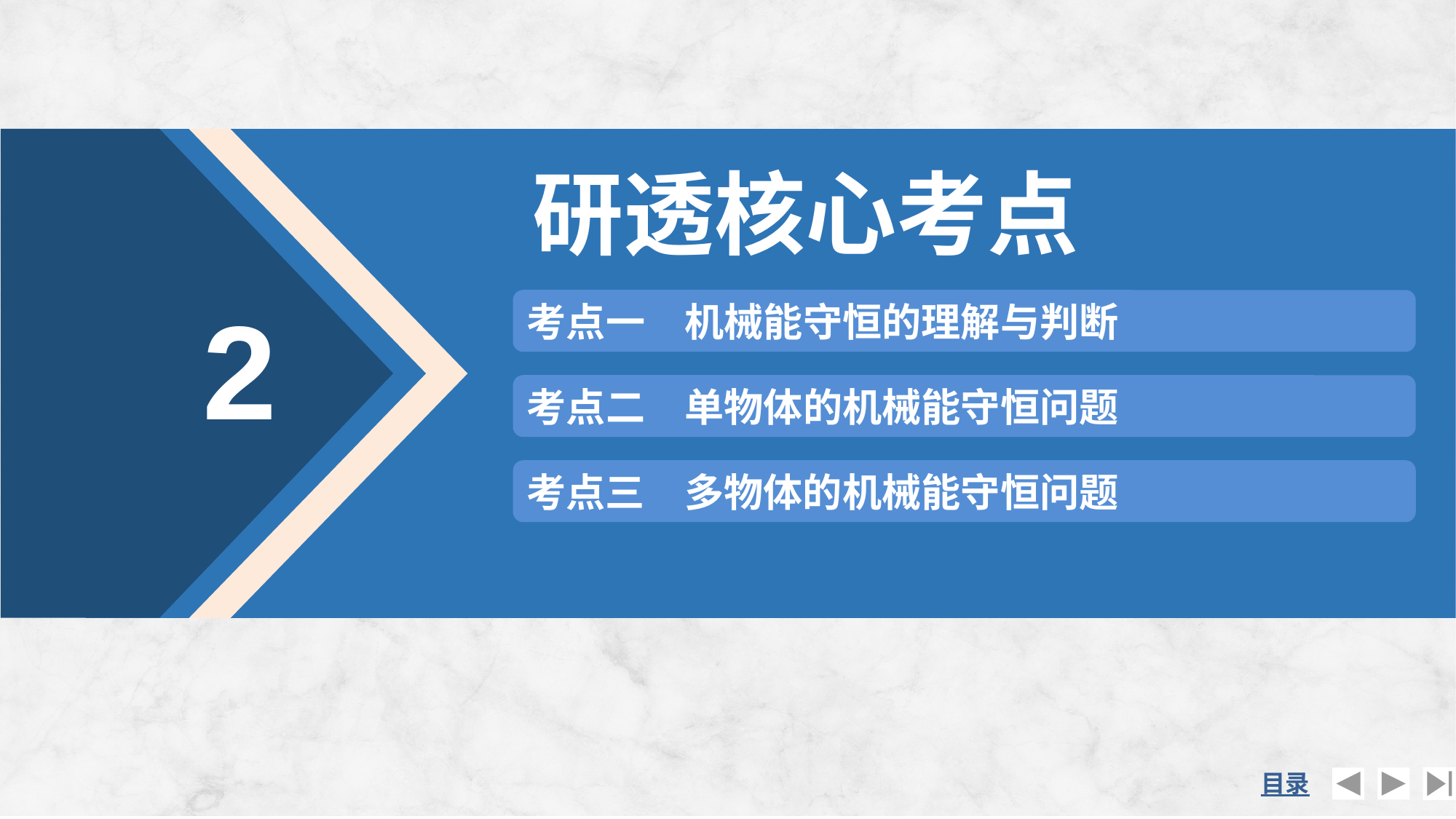

研透核心考点
2
考点一　机械能守恒的理解与判断
考点二　单物体的机械能守恒问题
考点三　多物体的机械能守恒问题